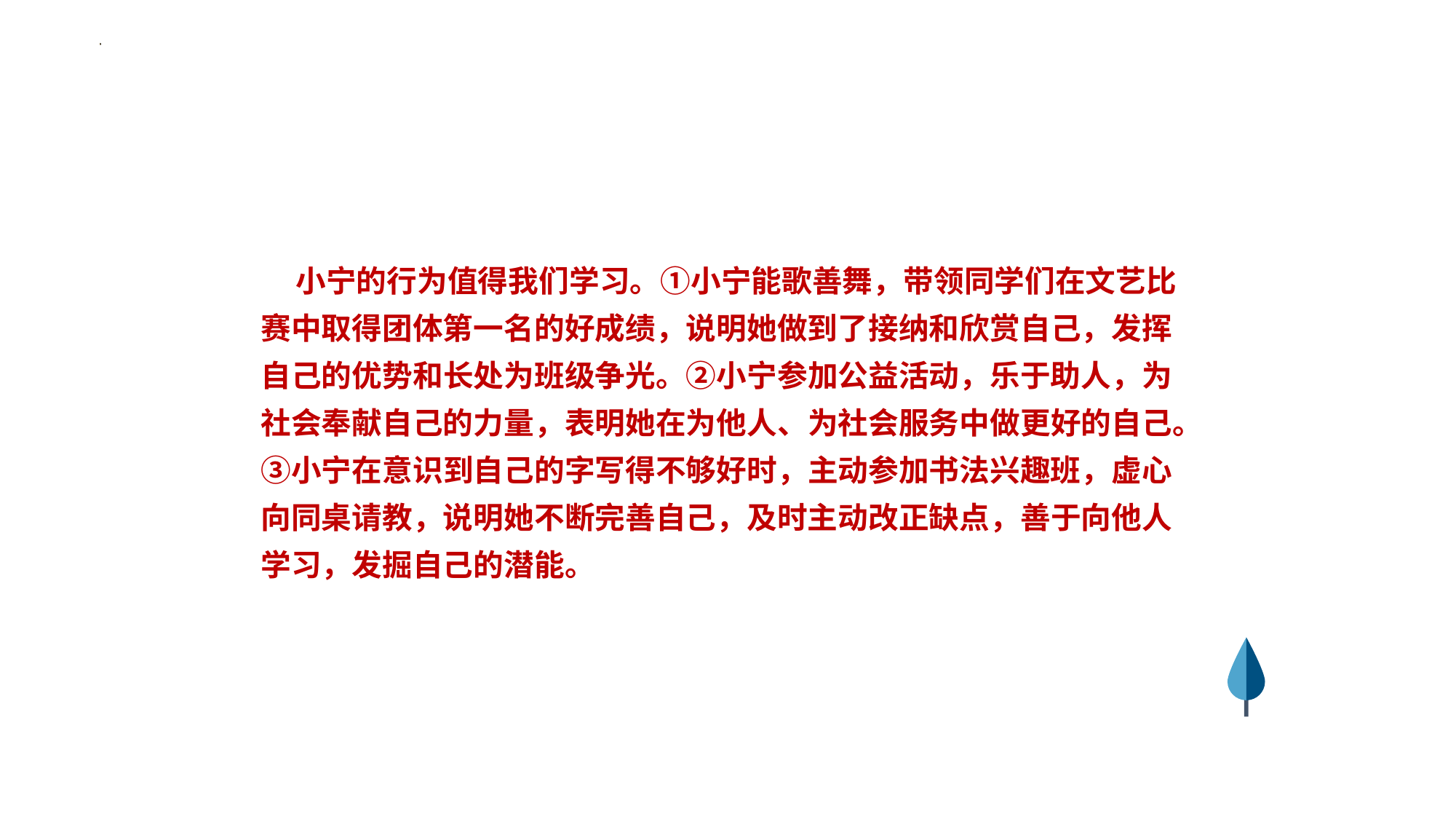

小宁的行为值得我们学习。①小宁能歌善舞，带领同学们在文艺比赛中取得团体第一名的好成绩，说明她做到了接纳和欣赏自己，发挥自己的优势和长处为班级争光。②小宁参加公益活动，乐于助人，为社会奉献自己的力量，表明她在为他人、为社会服务中做更好的自己。③小宁在意识到自己的字写得不够好时，主动参加书法兴趣班，虚心向同桌请教，说明她不断完善自己，及时主动改正缺点，善于向他人学习，发掘自己的潜能。